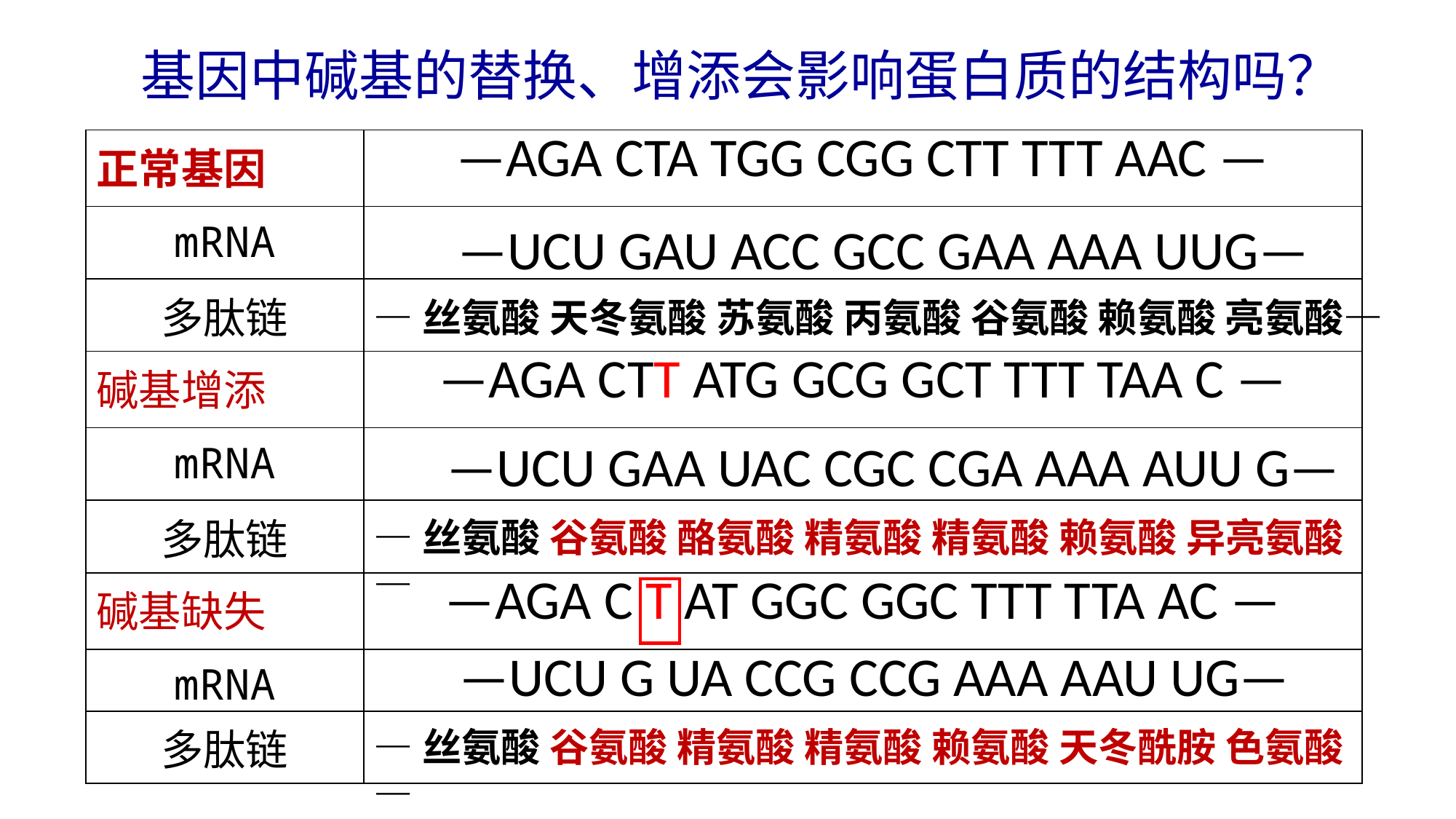

基因中碱基的替换、增添会影响蛋白质的结构吗？
| 正常基因 | —AGA CTA TGG CGG CTT TTT AAC — |
| --- | --- |
| mRNA |  |
| 多肽链 |  |
| 碱基增添 | —AGA CTT ATG GCG GCT TTT TAA C — |
| mRNA |  |
| 多肽链 |  |
| 碱基缺失 | —AGA C T AT GGC GGC TTT TTA AC — |
| mRNA |  |
| 多肽链 |  |
—UCU GAU ACC GCC GAA AAA UUG—
—丝氨酸 天冬氨酸 苏氨酸 丙氨酸 谷氨酸 赖氨酸 亮氨酸—
—UCU GAA UAC CGC CGA AAA AUU G—
—丝氨酸 谷氨酸 酪氨酸 精氨酸 精氨酸 赖氨酸 异亮氨酸—

—UCU G UA CCG CCG AAA AAU UG—
—丝氨酸 谷氨酸 精氨酸 精氨酸 赖氨酸 天冬酰胺 色氨酸—